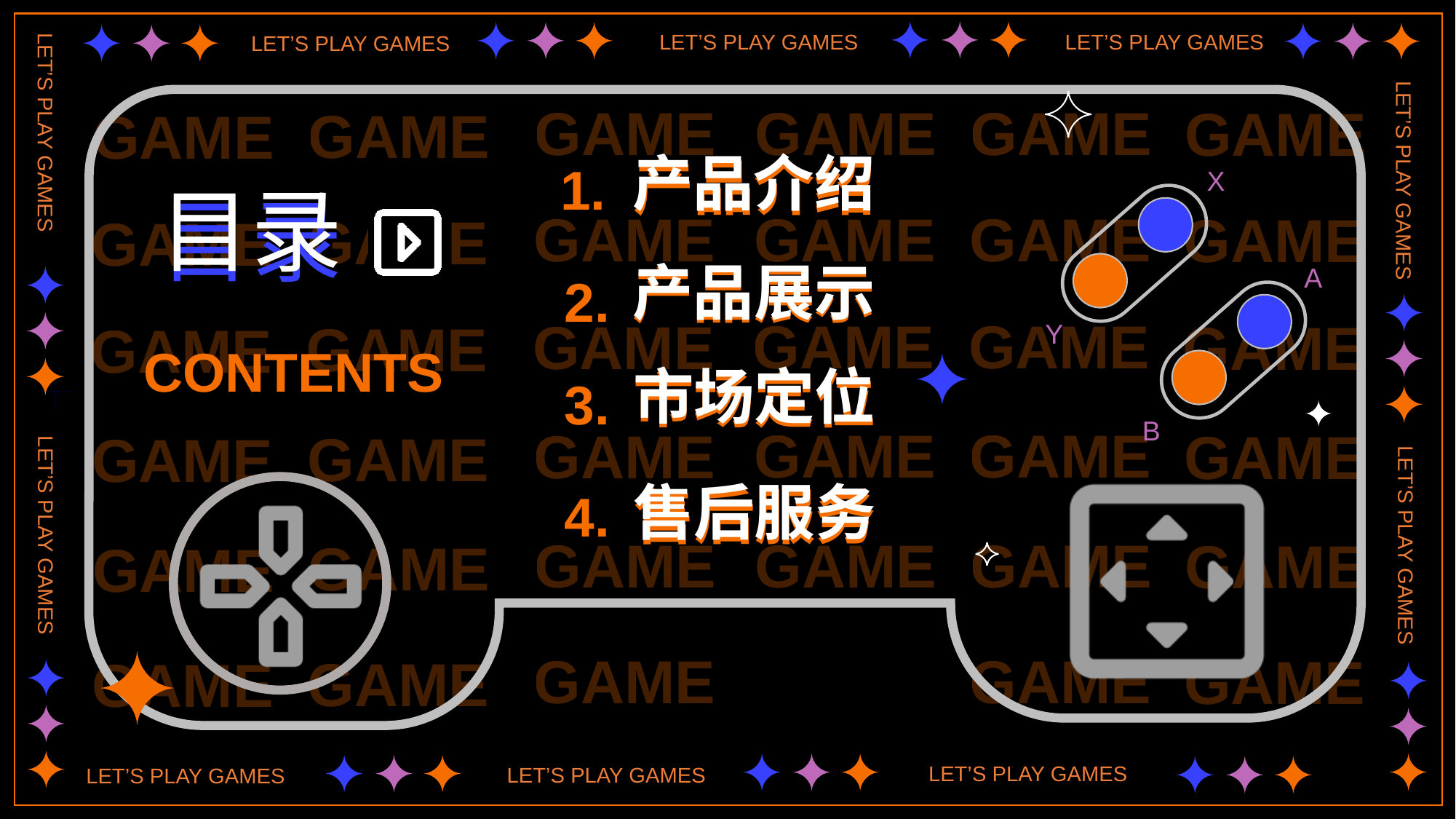

1.
产品介绍
产品介绍
目录
目录
CONTENTS
2.
产品展示
产品展示
3.
市场定位
市场定位
4.
售后服务
售后服务